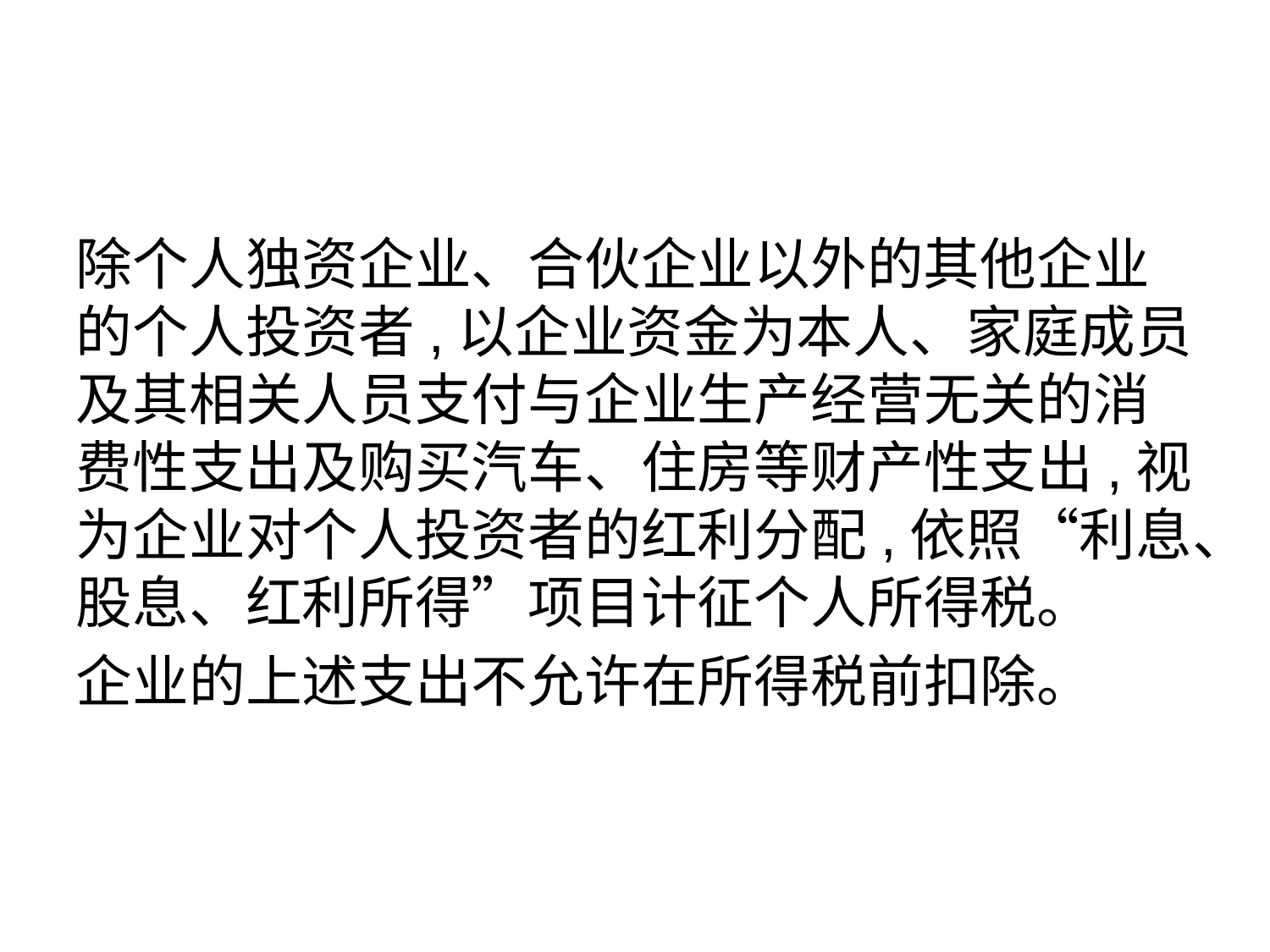

#
除个人独资企业、合伙企业以外的其他企业的个人投资者,以企业资金为本人、家庭成员及其相关人员支付与企业生产经营无关的消费性支出及购买汽车、住房等财产性支出,视为企业对个人投资者的红利分配,依照“利息、股息、红利所得”项目计征个人所得税。
企业的上述支出不允许在所得税前扣除。